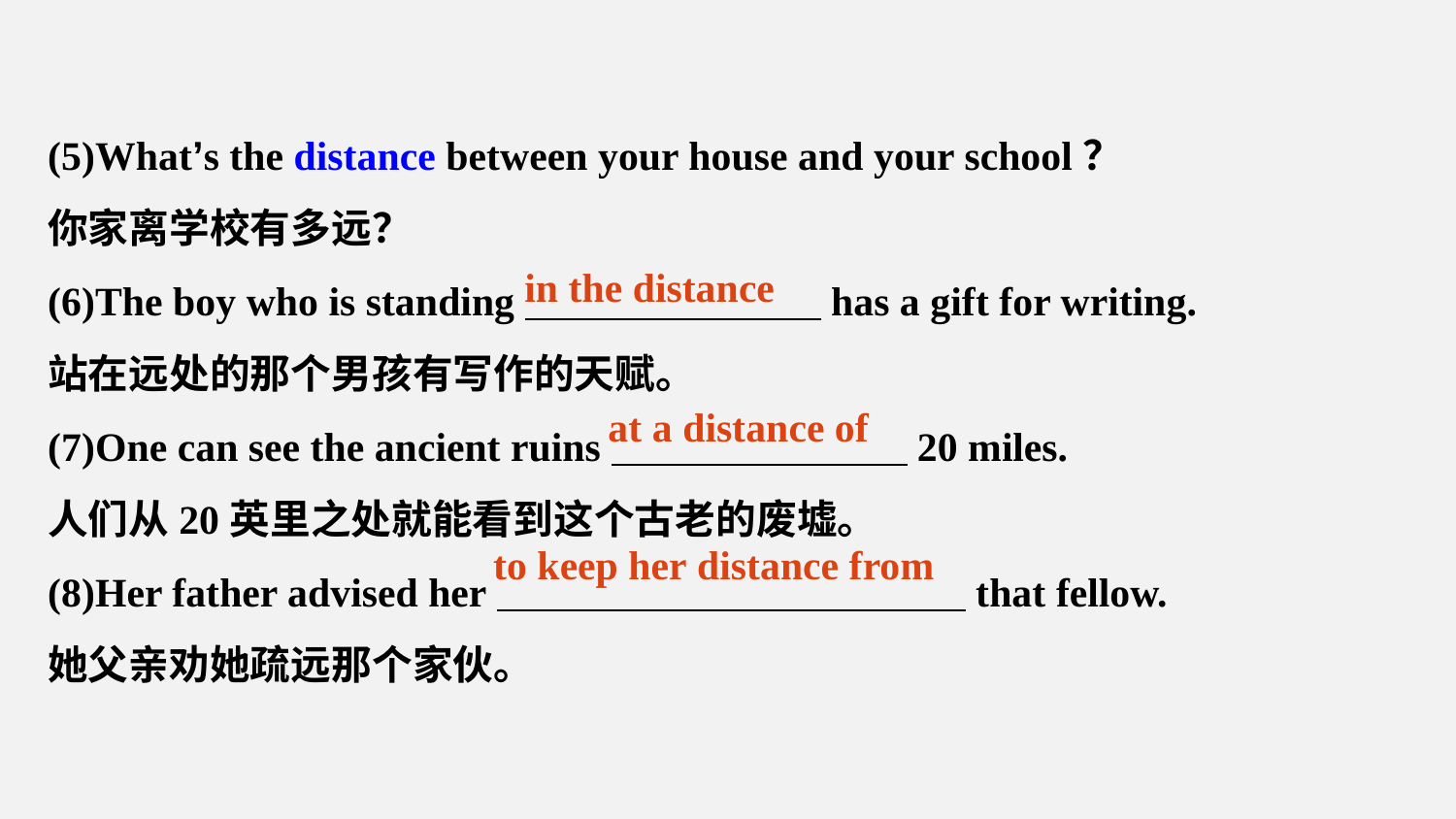

(5)What’s the distance between your house and your school？
你家离学校有多远？
(6)The boy who is standing                               has a gift for writing.
站在远处的那个男孩有写作的天赋。
(7)One can see the ancient ruins                               20 miles.
人们从20英里之处就能看到这个古老的废墟。
(8)Her father advised her                                                that fellow.
她父亲劝她疏远那个家伙。
in the distance
at a distance of
to keep her distance from